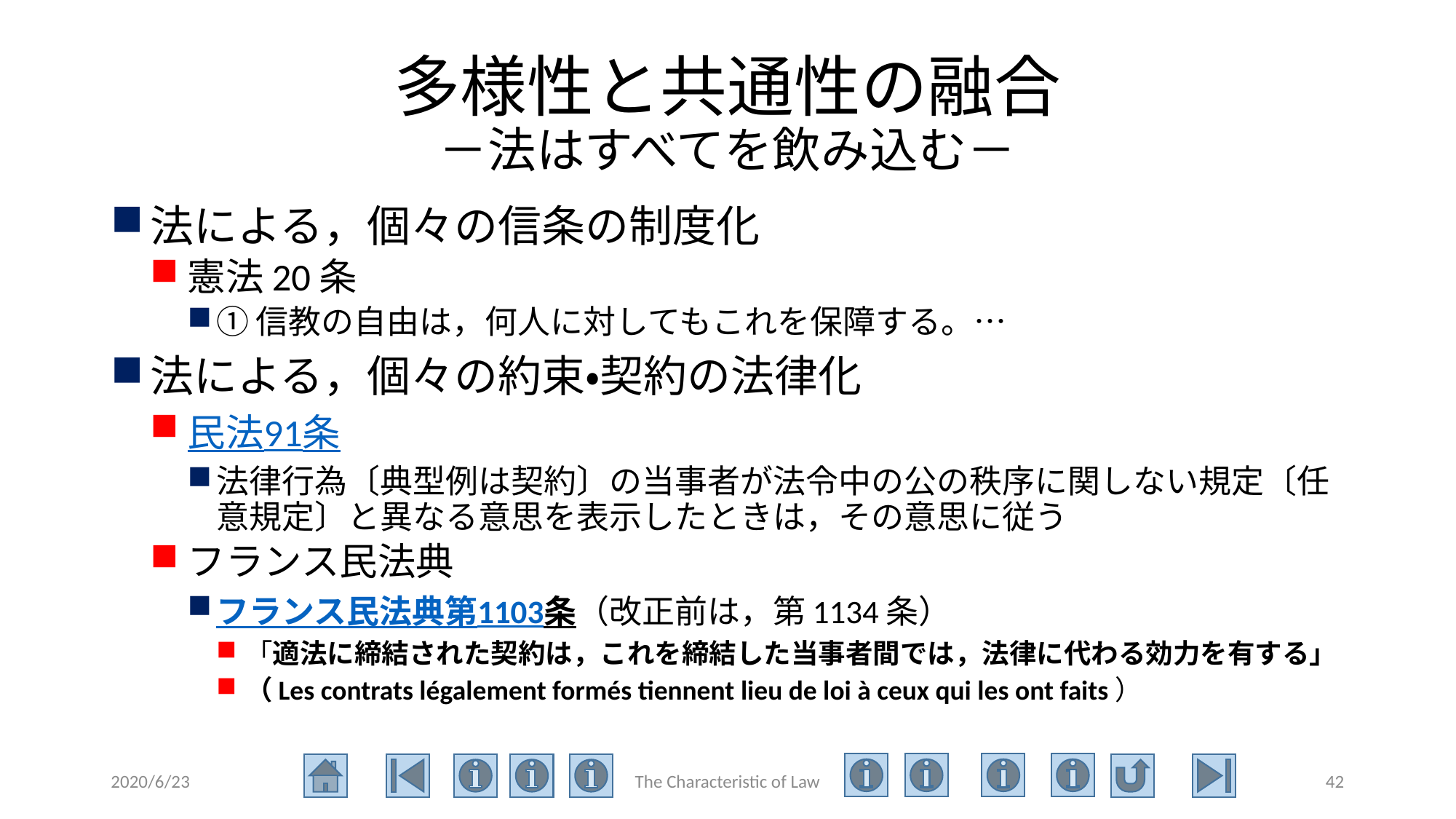

# 多様性と共通性の融合 －法はすべてを飲み込む－
法による，個々の信条の制度化
憲法20条
①信教の自由は，何人に対してもこれを保障する。…
法による，個々の約束・契約の法律化
民法91条
法律行為〔典型例は契約〕の当事者が法令中の公の秩序に関しない規定〔任意規定〕と異なる意思を表示したときは，その意思に従う
フランス民法典
フランス民法典第1103条（改正前は，第1134条）
「適法に締結された契約は，これを締結した当事者間では，法律に代わる効力を有する」
（Les contrats légalement formés tiennent lieu de loi à ceux qui les ont faits）
2020/6/23
The Characteristic of Law
42